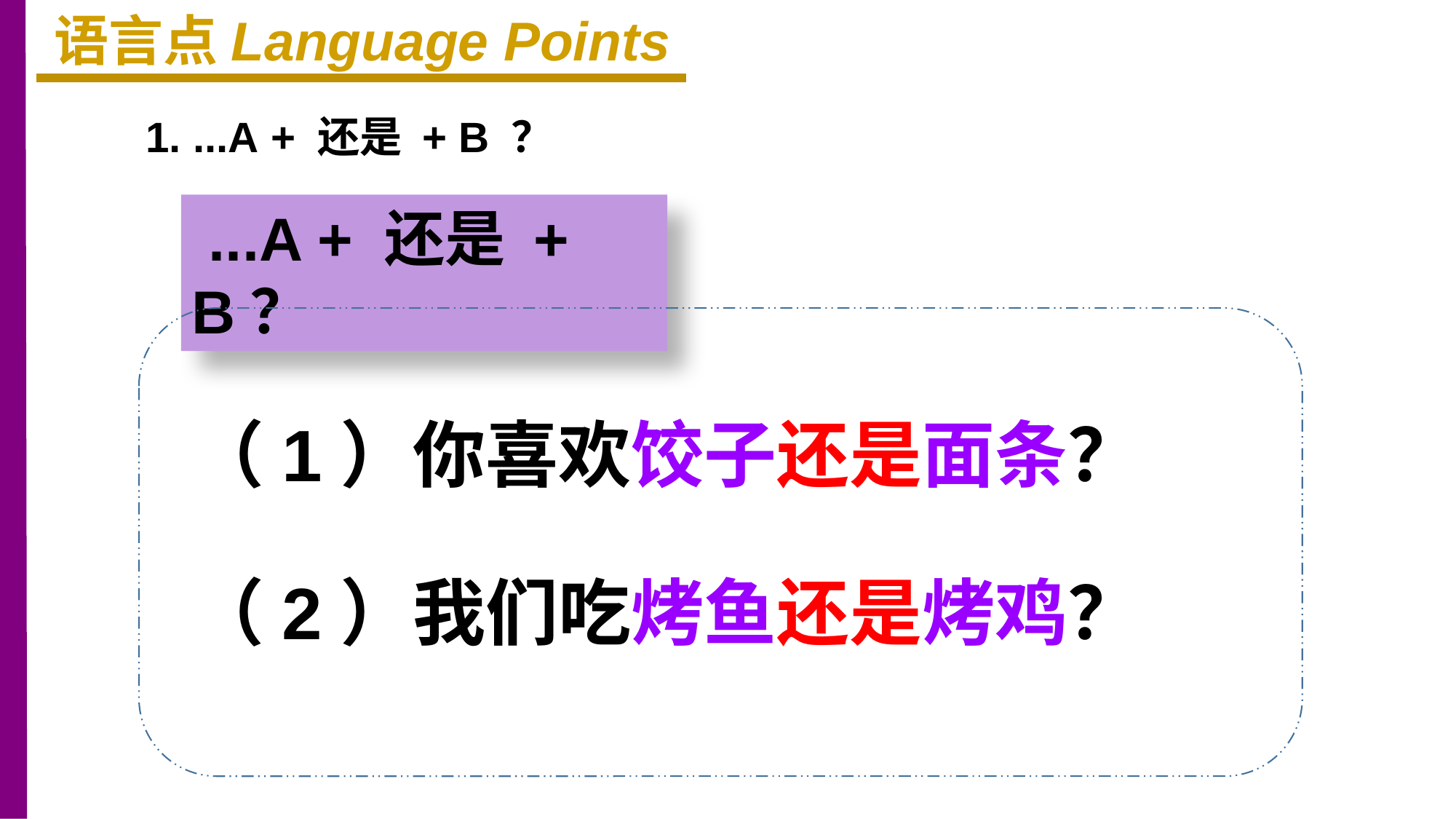

语言点Language Points
1. ...A + 还是 + B ？
 ...A + 还是 + B？

（1）你喜欢饺子还是面条？
（2）我们吃烤鱼还是烤鸡？